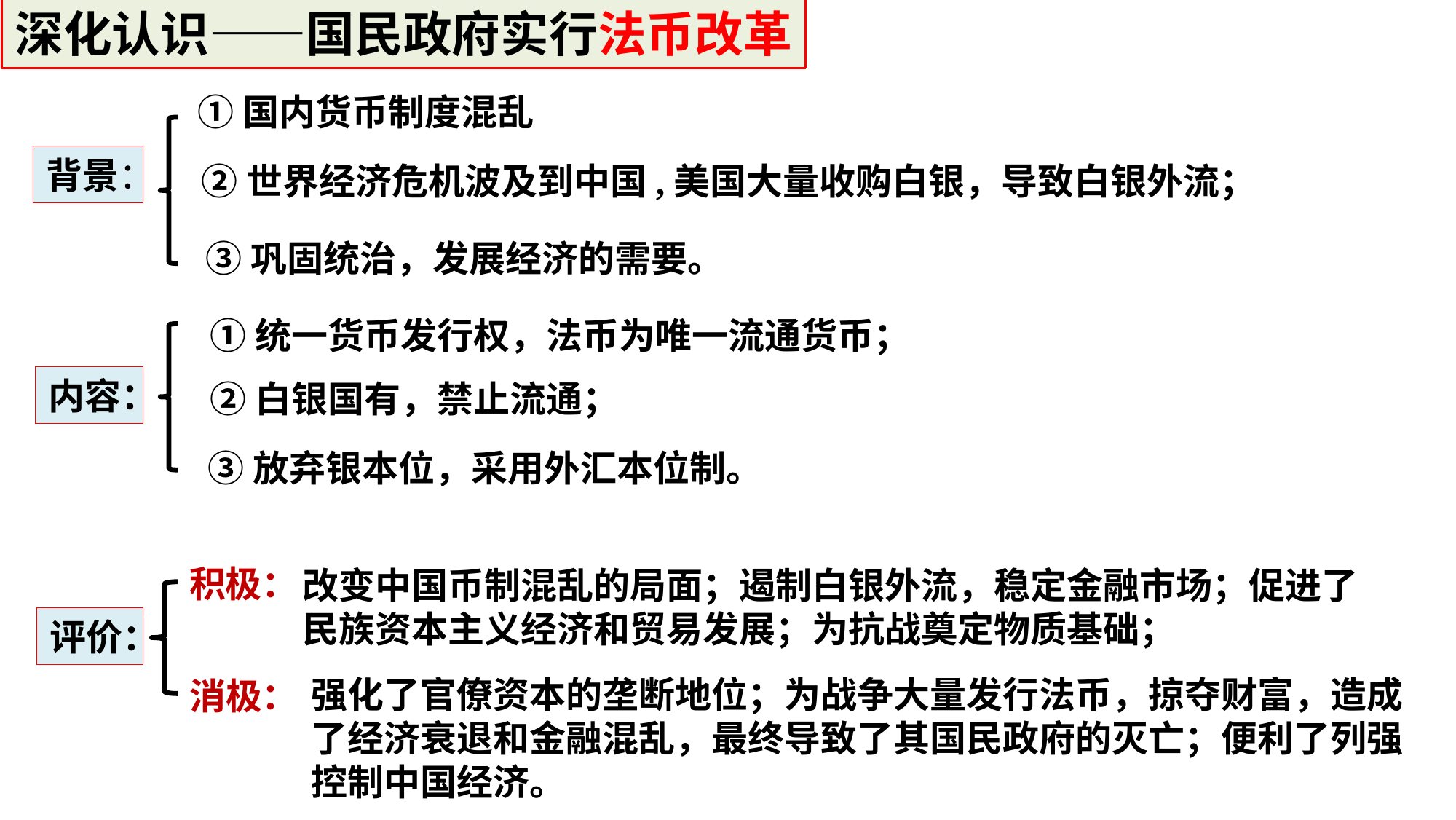

深化认识——国民政府实行法币改革
①国内货币制度混乱

背景：
②世界经济危机波及到中国,美国大量收购白银，导致白银外流；
③巩固统治，发展经济的需要。
①统一货币发行权，法币为唯一流通货币；

内容：
②白银国有，禁止流通；
③放弃银本位，采用外汇本位制。
积极：
改变中国币制混乱的局面；遏制白银外流，稳定金融市场；促进了民族资本主义经济和贸易发展；为抗战奠定物质基础；

评价：
强化了官僚资本的垄断地位；为战争大量发行法币，掠夺财富，造成了经济衰退和金融混乱，最终导致了其国民政府的灭亡；便利了列强控制中国经济。
消极：